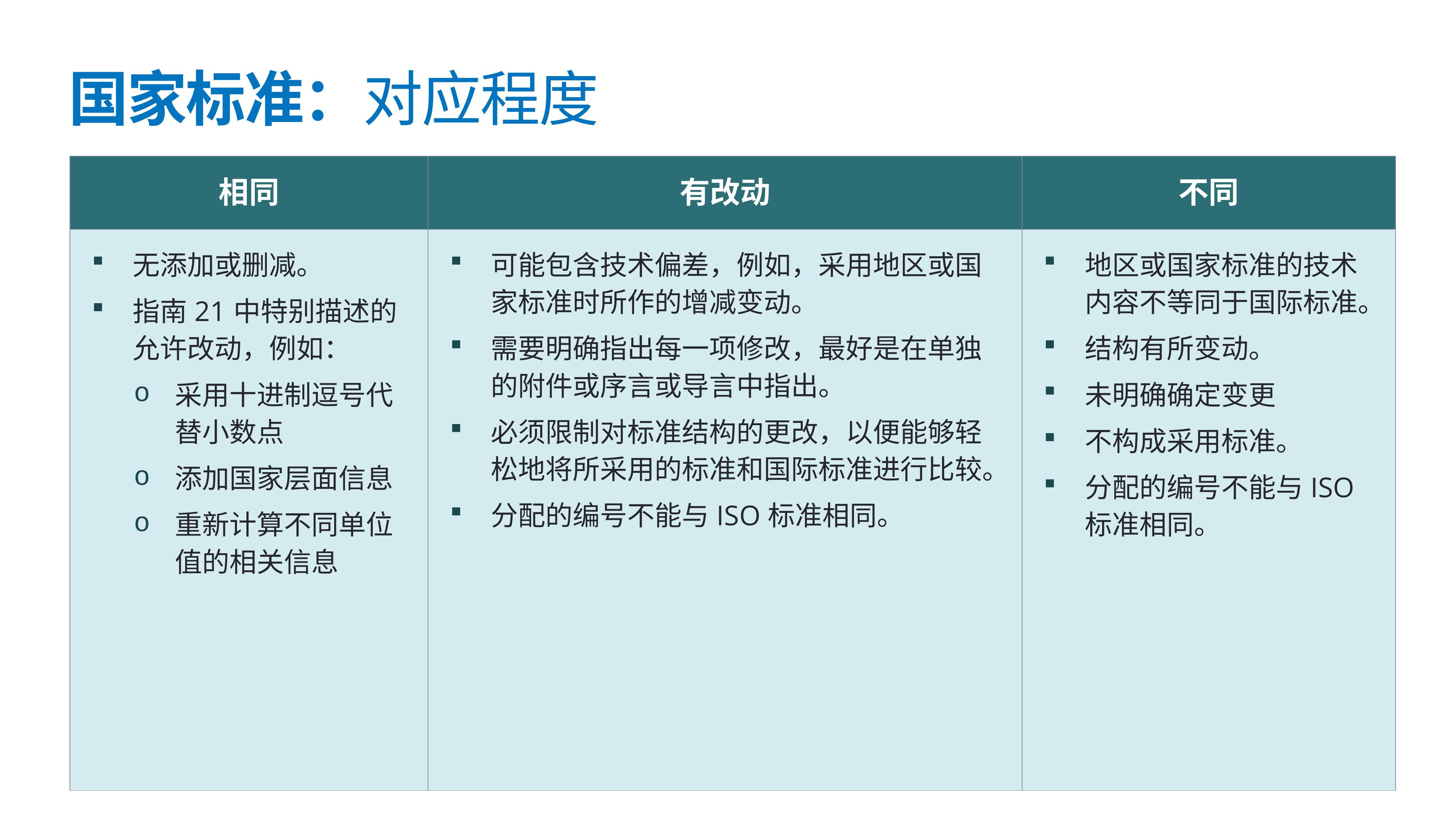

国家标准：对应程度
| 相同 | 有改动 | 不同 |
| --- | --- | --- |
| 无添加或删减。 指南21中特别描述的允许改动，例如： 采用十进制逗号代替小数点 添加国家层面信息 重新计算不同单位值的相关信息 | 可能包含技术偏差，例如，采用地区或国家标准时所作的增减变动。 需要明确指出每一项修改，最好是在单独的附件或序言或导言中指出。 必须限制对标准结构的更改，以便能够轻松地将所采用的标准和国际标准进行比较。 分配的编号不能与ISO标准相同。 | 地区或国家标准的技术内容不等同于国际标准。 结构有所变动。 未明确确定变更 不构成采用标准。 分配的编号不能与ISO标准相同。 |